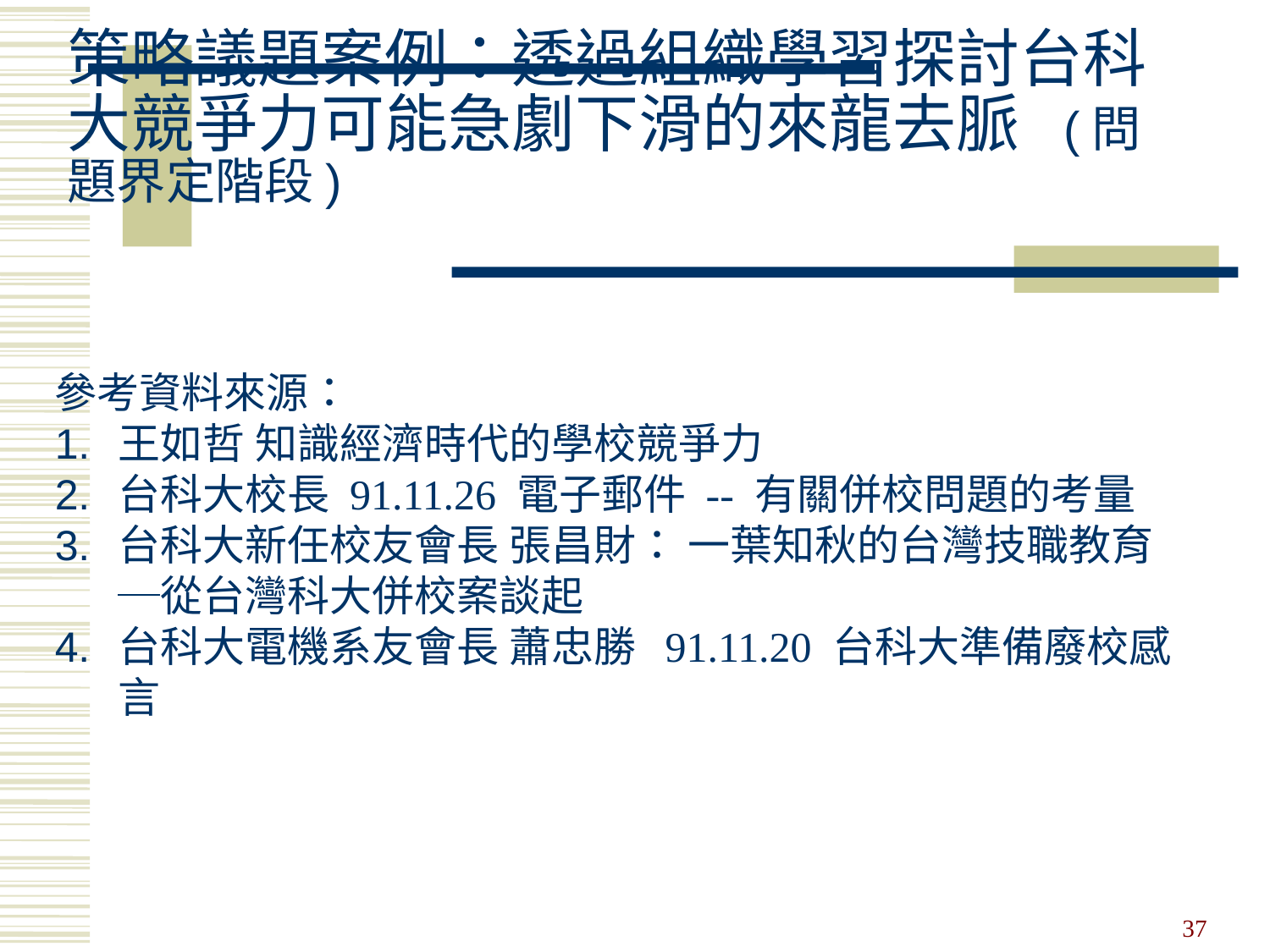

# 策略議題案例：透過組織學習探討台科大競爭力可能急劇下滑的來龍去脈  (問題界定階段)
參考資料來源：
王如哲 知識經濟時代的學校競爭力
台科大校長 91.11.26 電子郵件 -- 有關併校問題的考量
台科大新任校友會長 張昌財： 一葉知秋的台灣技職教育─從台灣科大併校案談起
台科大電機系友會長 蕭忠勝  91.11.20 台科大準備廢校感言
37